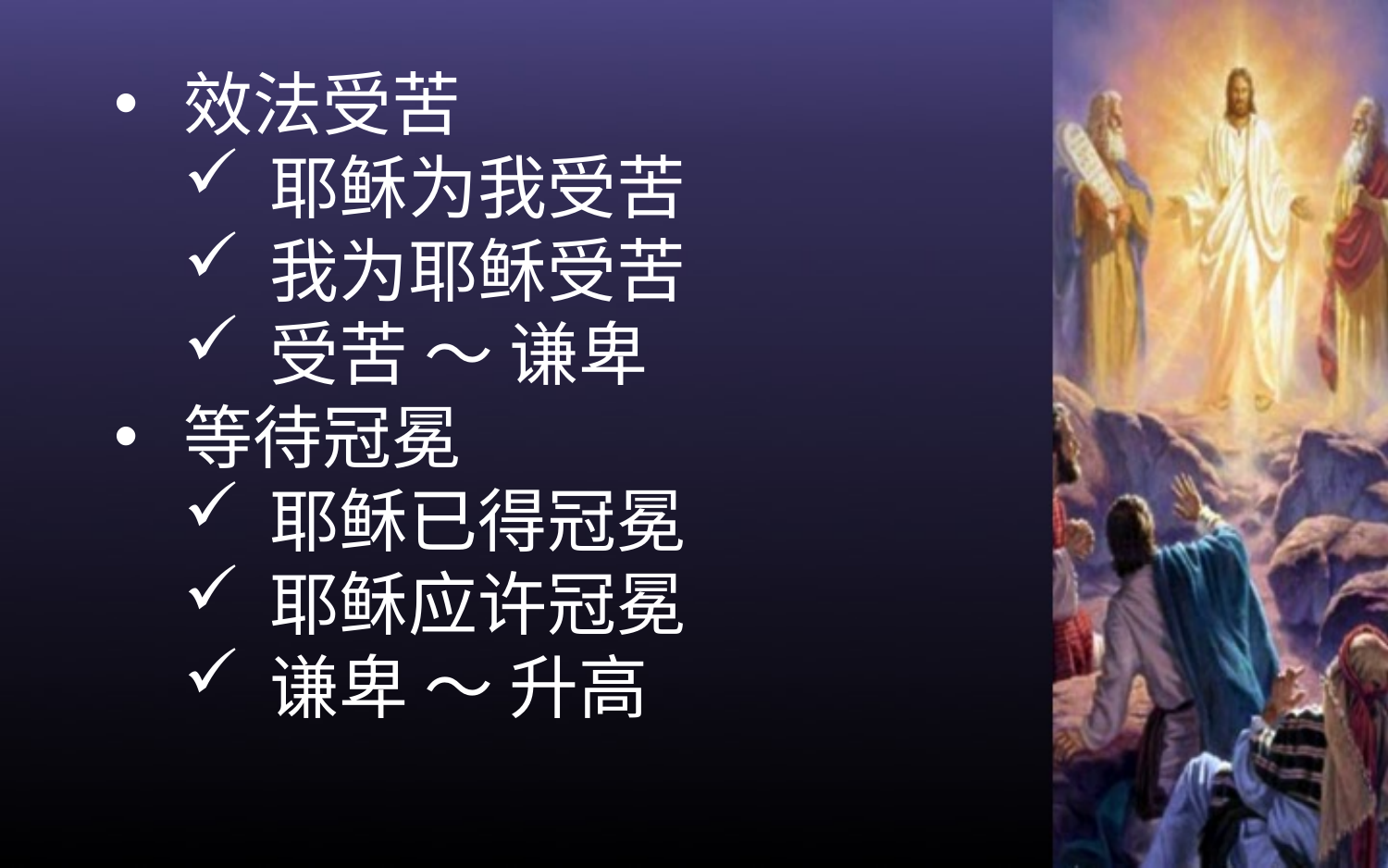

效法受苦
耶稣为我受苦
我为耶稣受苦
受苦 ～ 谦卑
等待冠冕
耶稣已得冠冕
耶稣应许冠冕
谦卑 ～ 升高